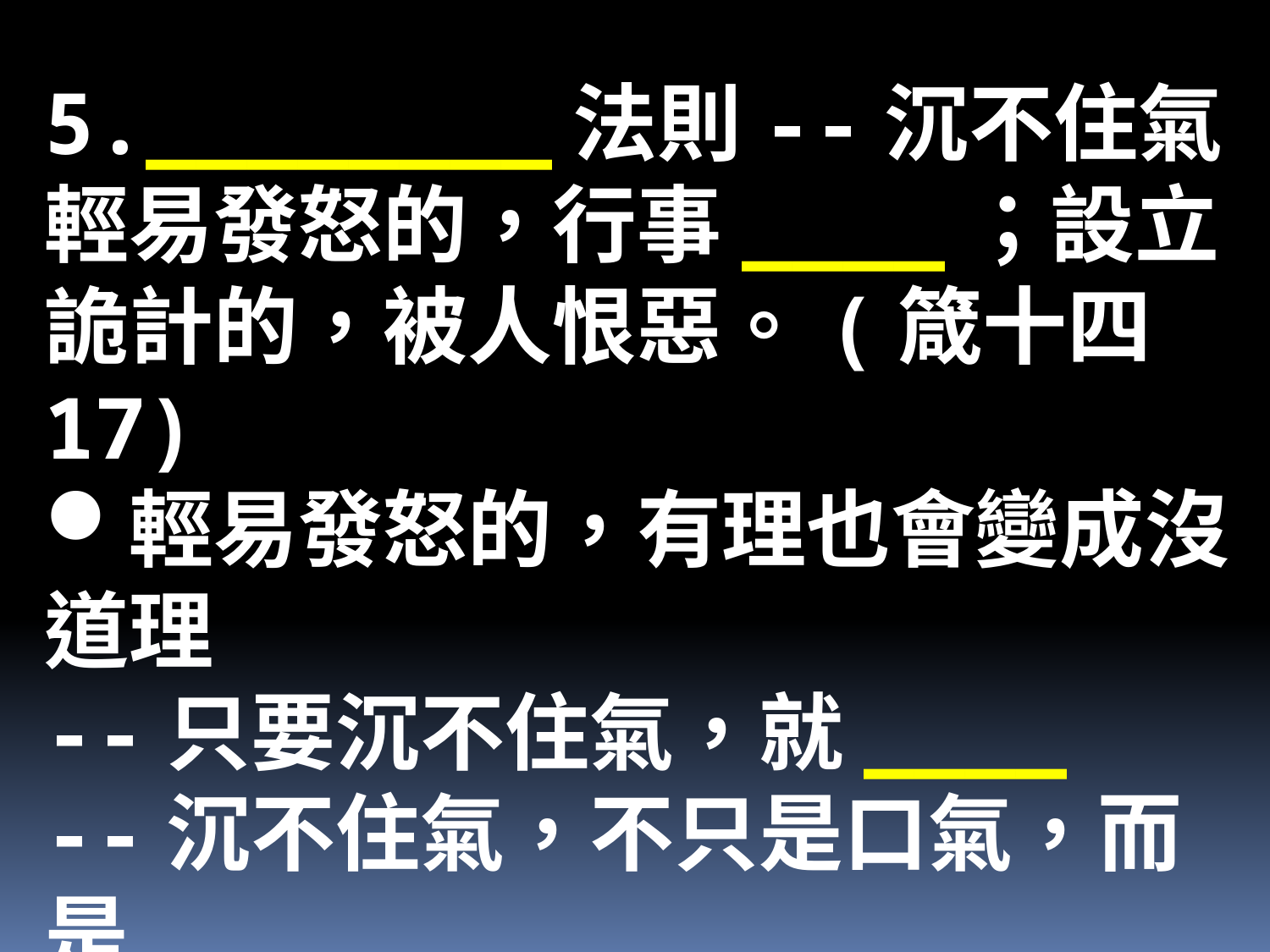

5.________法則--沉不住氣
輕易發怒的，行事____；設立詭計的，被人恨惡。(箴十四17)
輕易發怒的，有理也會變成沒道理
--只要沉不住氣，就____
--沉不住氣，不只是口氣，而是
  ____。是要詮釋到沒有____。